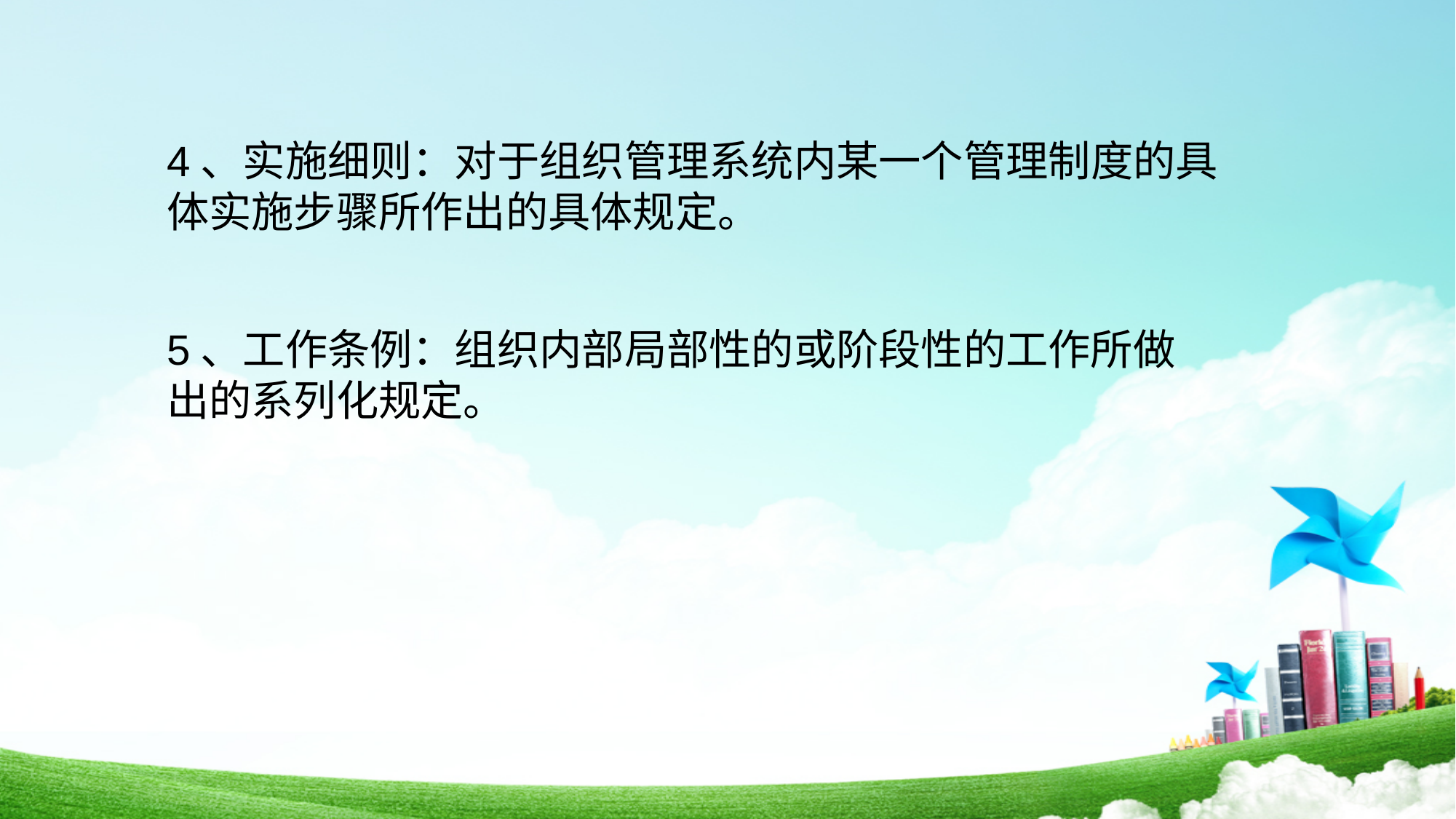

4、实施细则：对于组织管理系统内某一个管理制度的具体实施步骤所作出的具体规定。
5、工作条例：组织内部局部性的或阶段性的工作所做出的系列化规定。